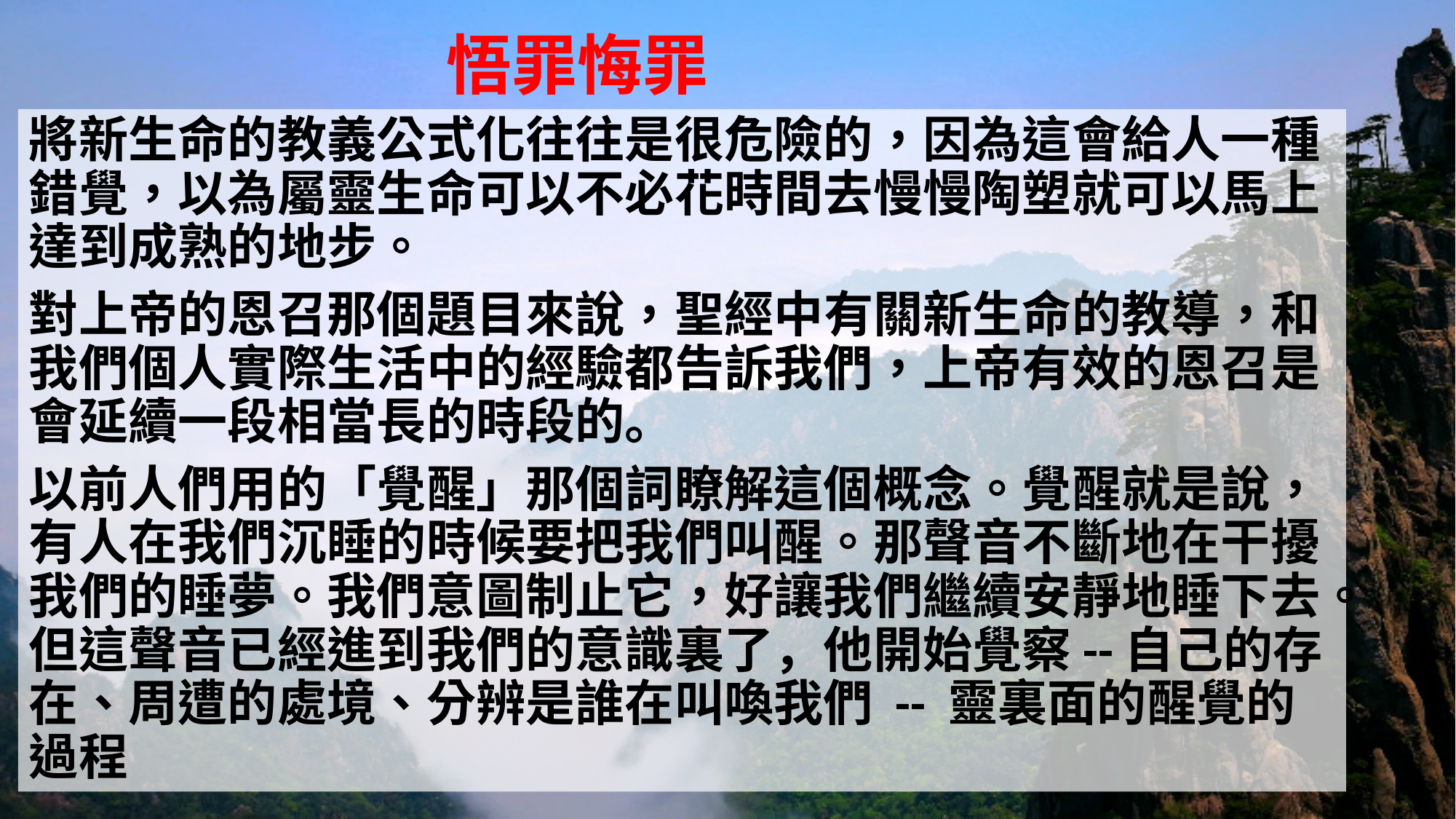

# 悟罪悔罪
將新生命的教義公式化往往是很危險的，因為這會給人一種錯覺，以為屬靈生命可以不必花時間去慢慢陶塑就可以馬上達到成熟的地步。
對上帝的恩召那個題目來說，聖經中有關新生命的教導，和我們個人實際生活中的經驗都告訴我們，上帝有效的恩召是會延續一段相當長的時段的。
以前人們用的「覺醒」那個詞瞭解這個概念。覺醒就是說，有人在我們沉睡的時候要把我們叫醒。那聲音不斷地在干擾我們的睡夢。我們意圖制止它，好讓我們繼續安靜地睡下去。但這聲音已經進到我們的意識裏了，他開始覺察--自己的存在、周遭的處境、分辨是誰在叫喚我們 -- 靈裏面的醒覺的過程